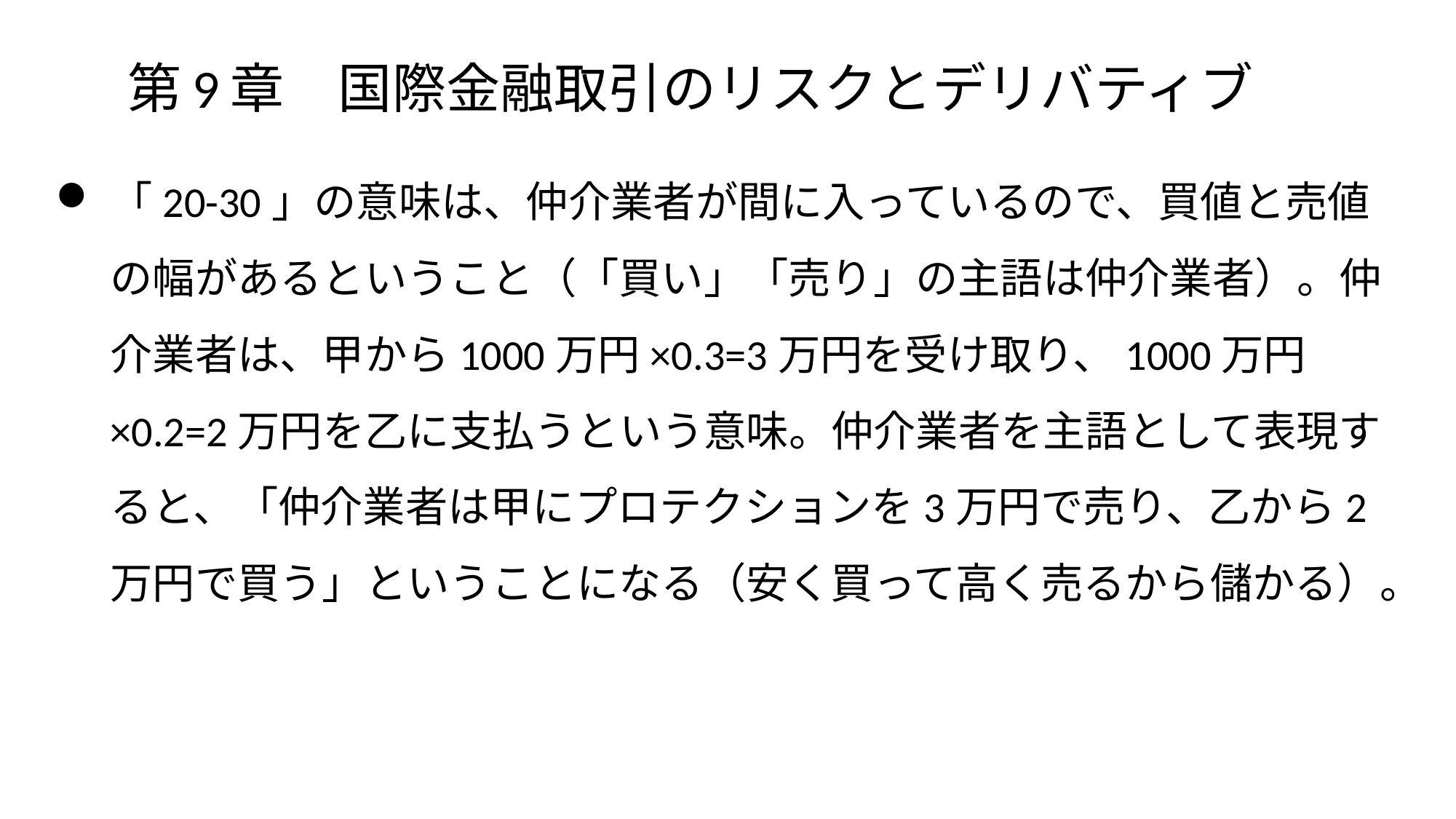

# 第9章　国際金融取引のリスクとデリバティブ
「20-30」の意味は、仲介業者が間に入っているので、買値と売値の幅があるということ（「買い」「売り」の主語は仲介業者）。仲介業者は、甲から1000万円×0.3=3万円を受け取り、1000万円×0.2=2万円を乙に支払うという意味。仲介業者を主語として表現すると、「仲介業者は甲にプロテクションを3万円で売り、乙から2万円で買う」ということになる（安く買って高く売るから儲かる）。